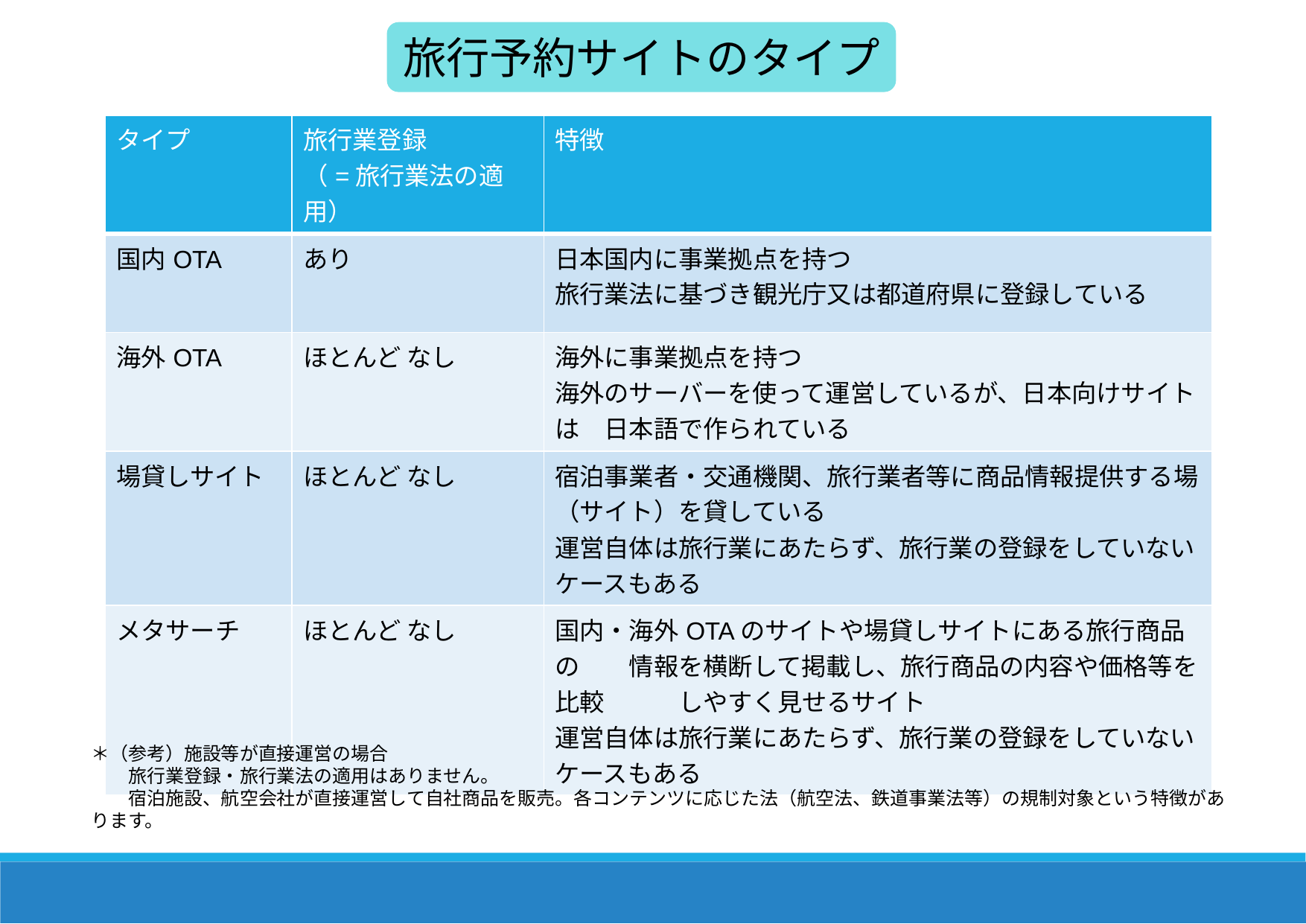

旅行予約サイトのタイプ
| タイプ | 旅行業登録 （=旅行業法の適用） | 特徴 |
| --- | --- | --- |
| 国内OTA | あり | 日本国内に事業拠点を持つ 旅行業法に基づき観光庁又は都道府県に登録している |
| 海外OTA | ほとんど なし | 海外に事業拠点を持つ 海外のサーバーを使って運営しているが、日本向けサイトは　日本語で作られている |
| 場貸しサイト | ほとんど なし | 宿泊事業者・交通機関、旅行業者等に商品情報提供する場 （サイト）を貸している 運営自体は旅行業にあたらず、旅行業の登録をしていないケースもある |
| メタサーチ | ほとんど なし | 国内・海外OTAのサイトや場貸しサイトにある旅行商品の　　情報を横断して掲載し、旅行商品の内容や価格等を比較　　　しやすく見せるサイト 運営自体は旅行業にあたらず、旅行業の登録をしていないケースもある |
＊（参考）施設等が直接運営の場合
　　旅行業登録・旅行業法の適用はありません。
　　宿泊施設、航空会社が直接運営して自社商品を販売。各コンテンツに応じた法（航空法、鉄道事業法等）の規制対象という特徴があります。